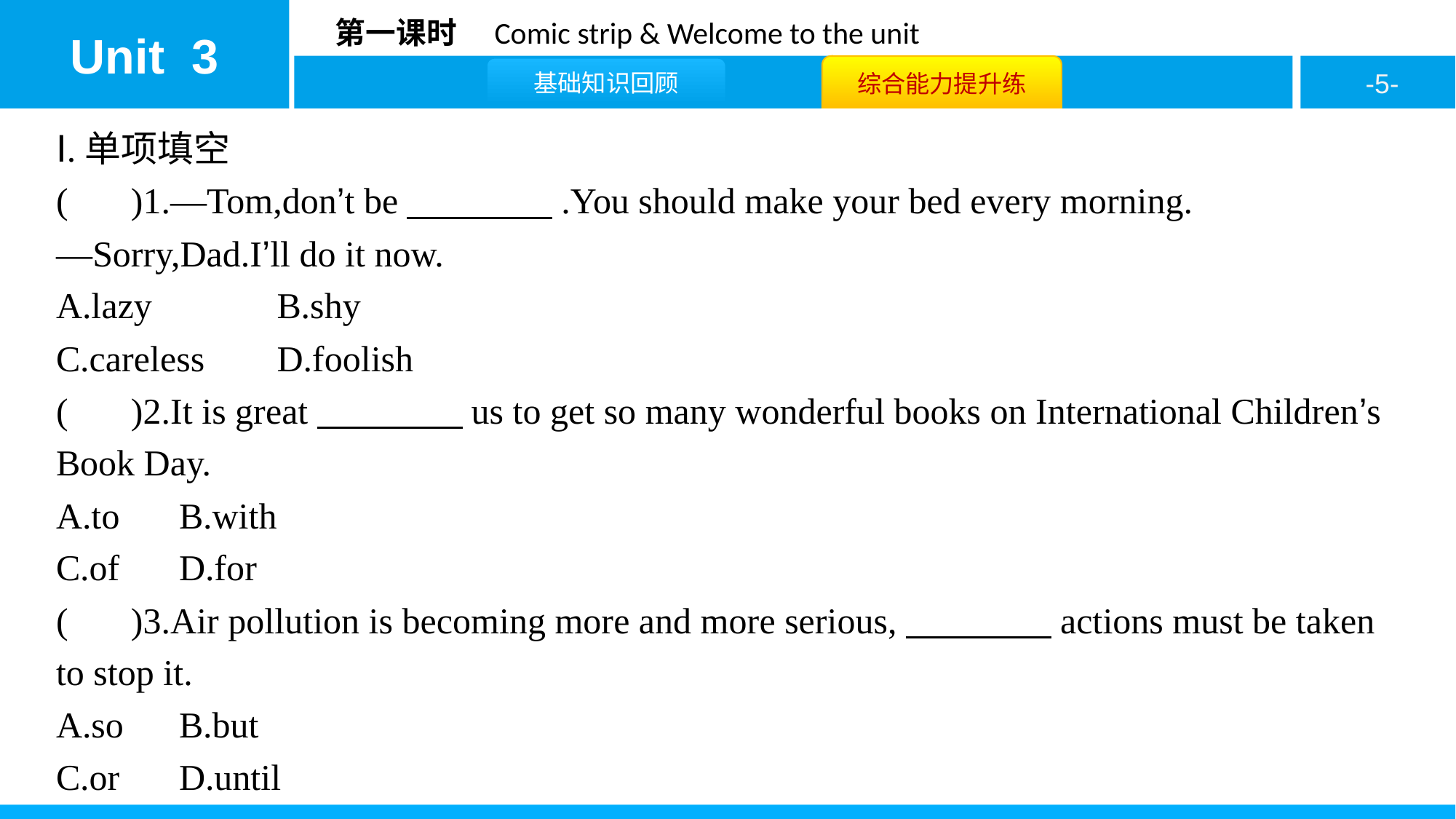

Ⅰ.单项填空
(  A  )1.—Tom,don’t be　　　　.You should make your bed every morning.
—Sorry,Dad.I’ll do it now.
A.lazy		B.shy
C.careless	D.foolish
(  D  )2.It is great　　　　us to get so many wonderful books on International Children’s Book Day.
A.to	B.with
C.of	D.for
(  A  )3.Air pollution is becoming more and more serious,　　　　actions must be taken to stop it.
A.so	B.but
C.or	D.until